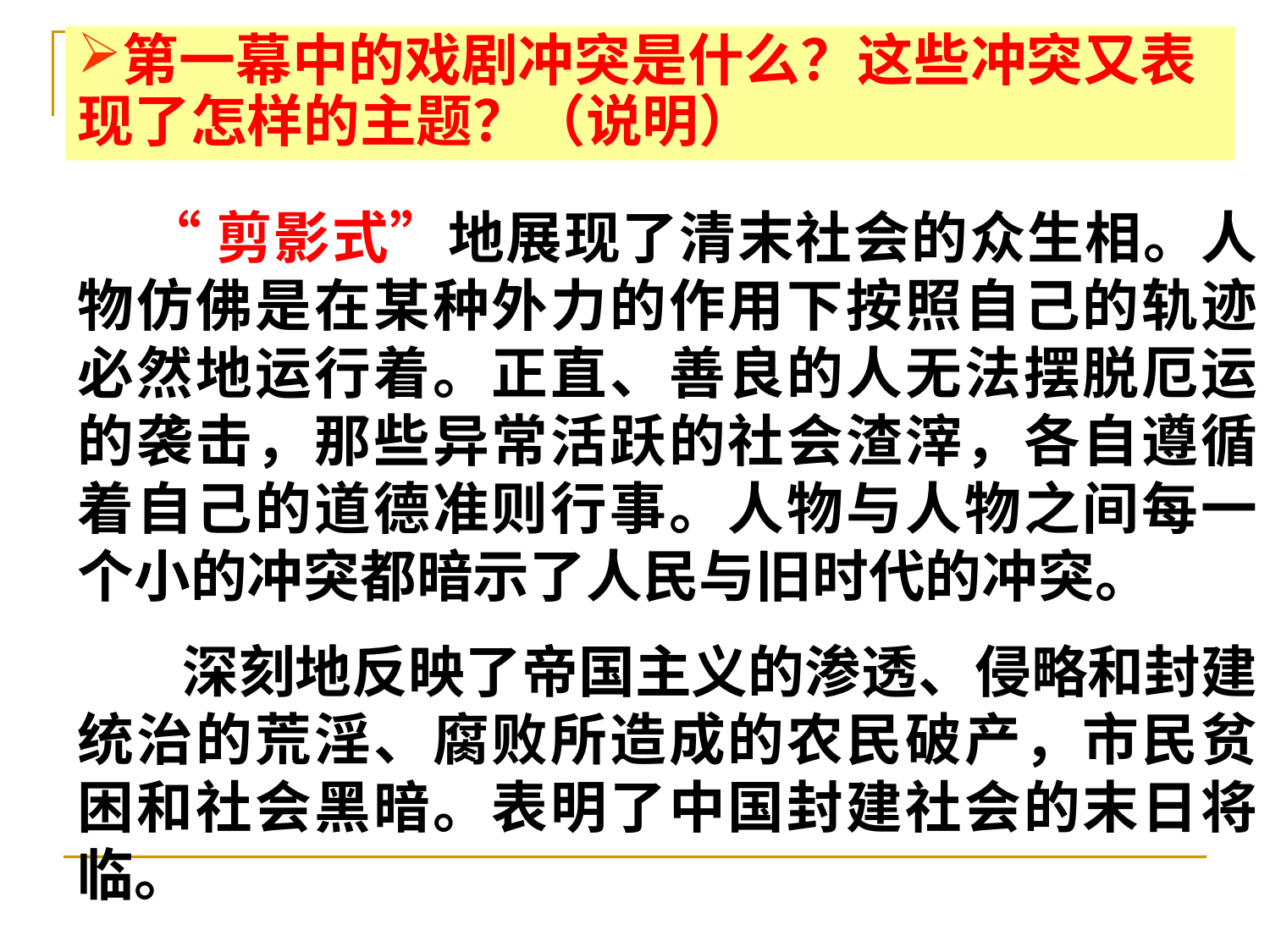

第一幕中的戏剧冲突是什么？这些冲突又表现了怎样的主题？（说明）
      “剪影式”地展现了清末社会的众生相。人物仿佛是在某种外力的作用下按照自己的轨迹必然地运行着。正直、善良的人无法摆脱厄运的袭击，那些异常活跃的社会渣滓，各自遵循着自己的道德准则行事。人物与人物之间每一个小的冲突都暗示了人民与旧时代的冲突。
       深刻地反映了帝国主义的渗透、侵略和封建统治的荒淫、腐败所造成的农民破产，市民贫困和社会黑暗。表明了中国封建社会的末日将临。